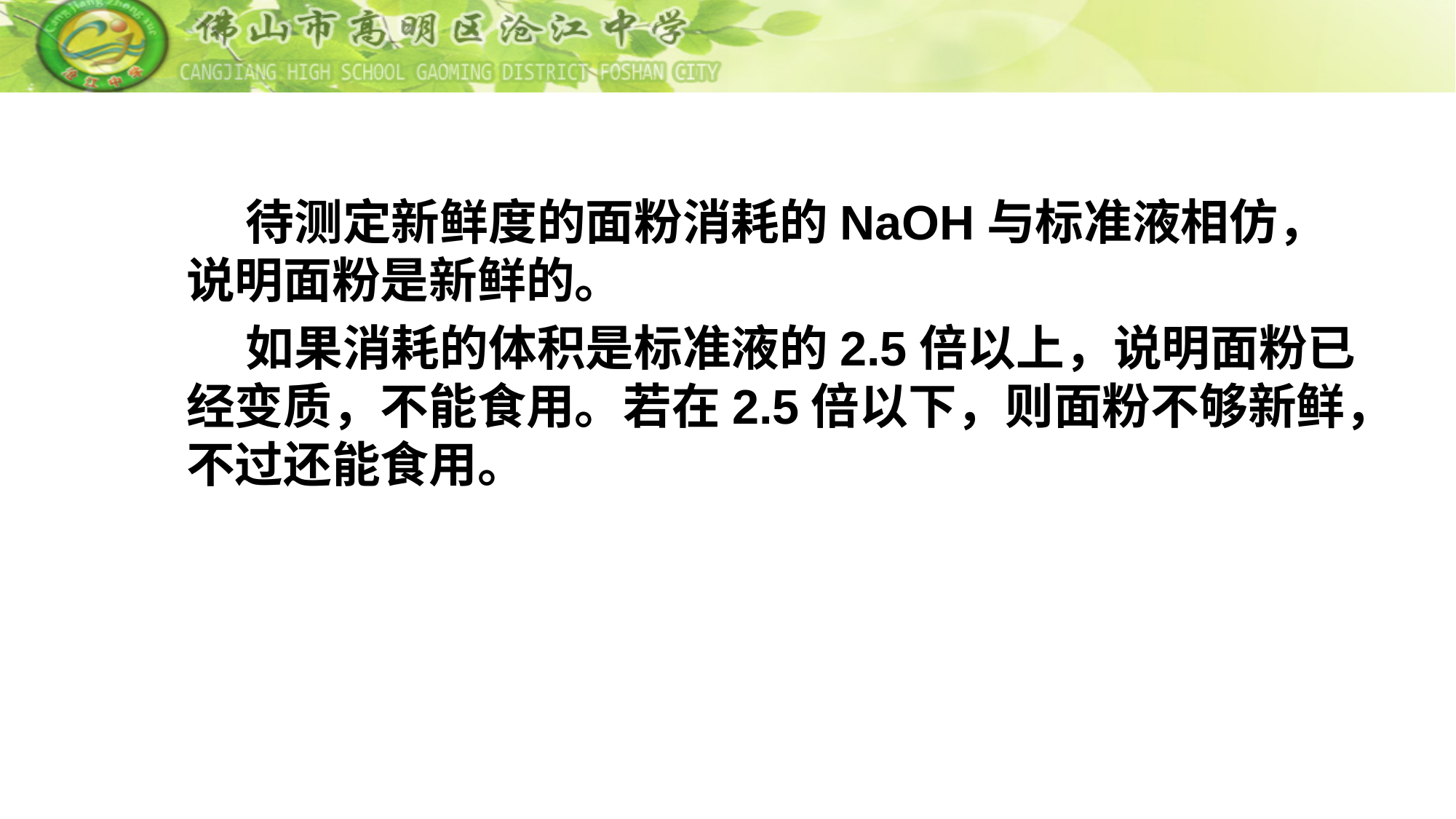

#
        待测定新鲜度的面粉消耗的NaOH与标准液相仿，说明面粉是新鲜的。
        如果消耗的体积是标准液的2.5倍以上，说明面粉已经变质，不能食用。若在2.5倍以下，则面粉不够新鲜，不过还能食用。